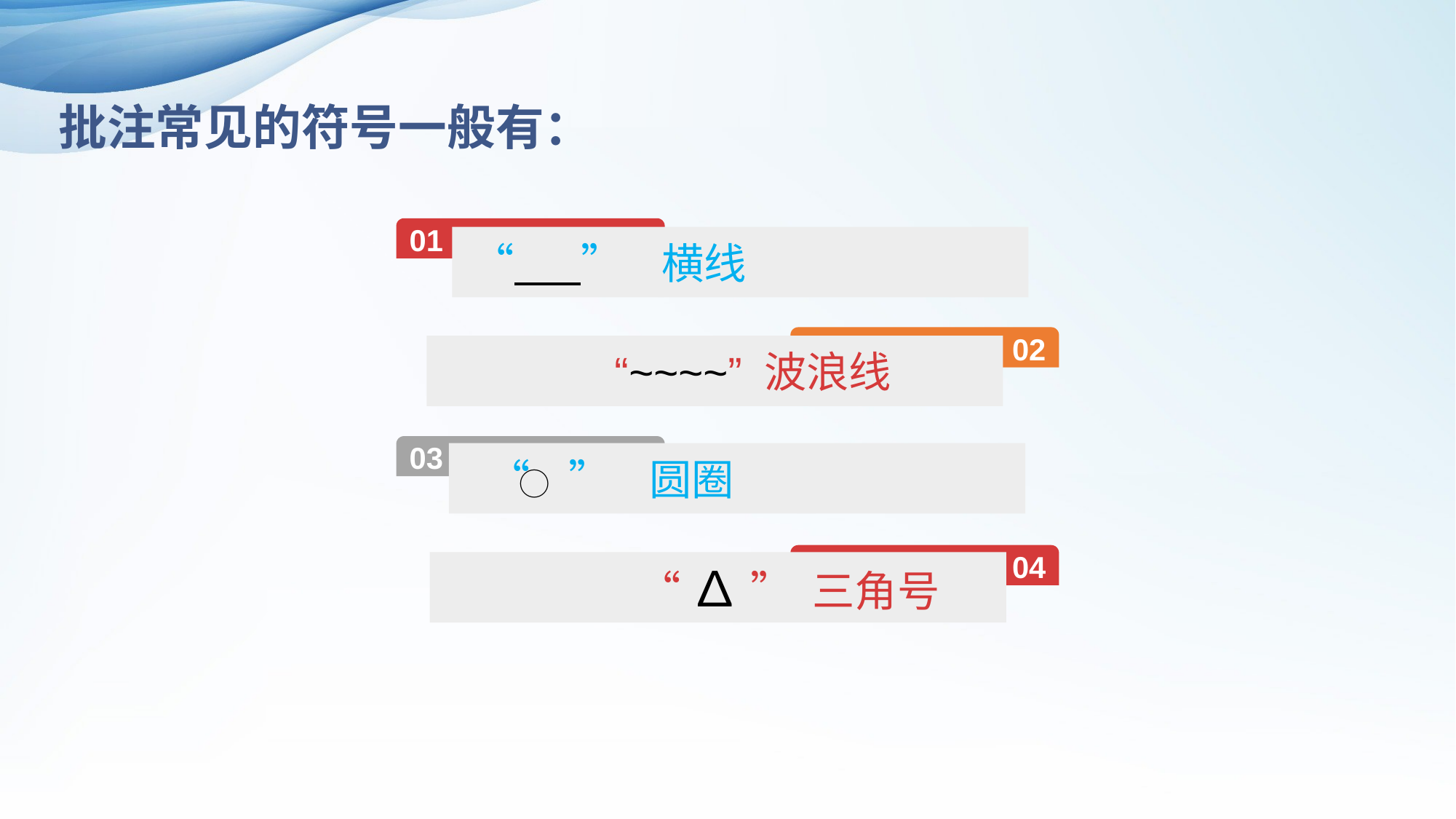

批注常见的符号一般有：
01
 “       ”   横线
02
               “~~~~” 波浪线
03
   “  ⃝  ”   圆圈
04
                     “ ∆ ” 三角号